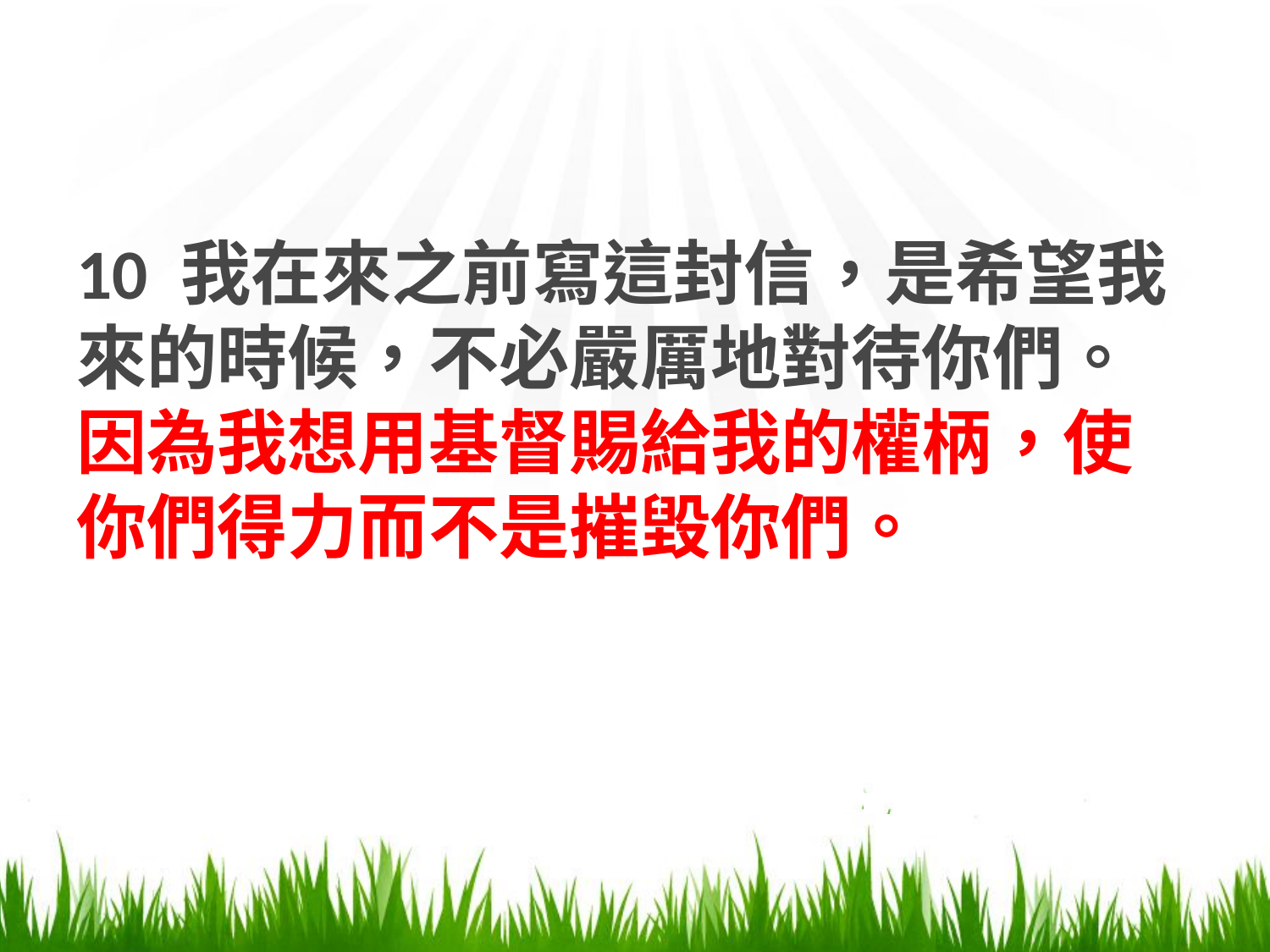

#
10 我在來之前寫這封信，是希望我來的時候，不必嚴厲地對待你們。因為我想用基督賜給我的權柄，使你們得力而不是摧毀你們。